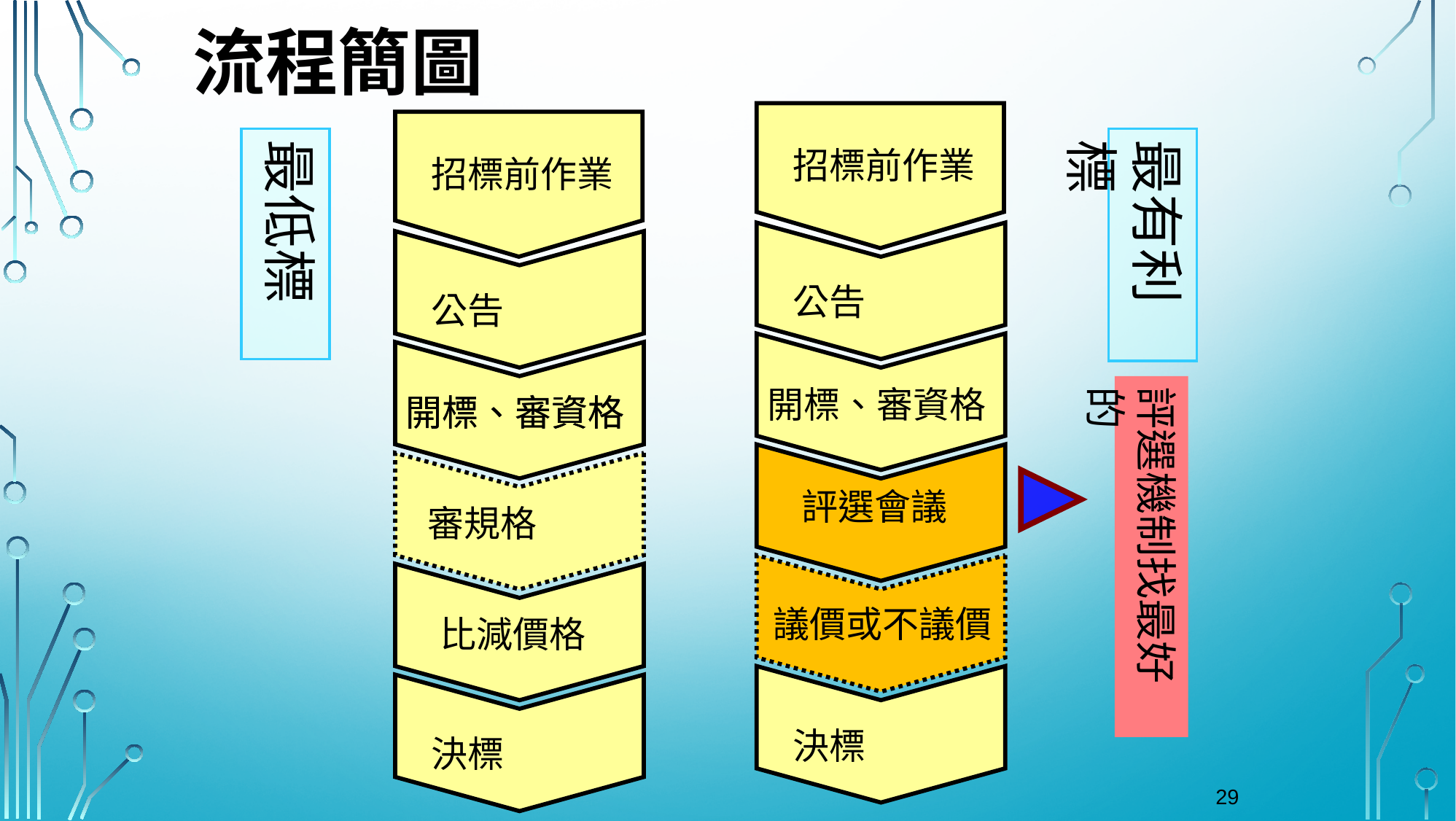

流程簡圖

招標前作業

公告

開標、審資格
評選機制找最好的

評選會議

議價或不議價

決標

招標前作業

公告

開標、審資格
開標、審資格

審規格

比減價格

決標
最低標
最有利標

29